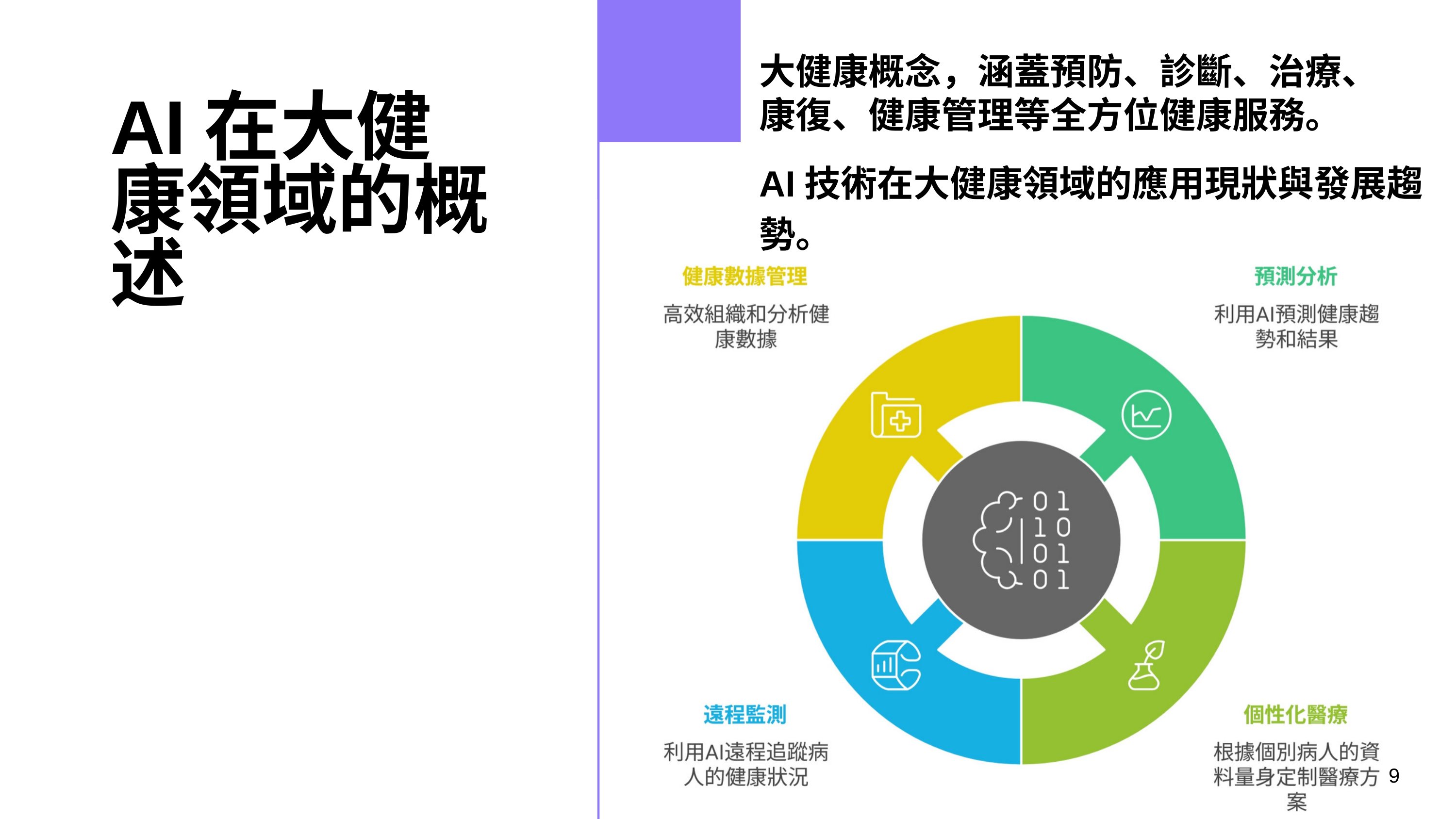

大健康概念，涵蓋預防、診斷、治療、康復、健康管理等全方位健康服務。
AI技術在大健康領域的應用現狀與發展趨勢。
AI在大健康領域的概述

9